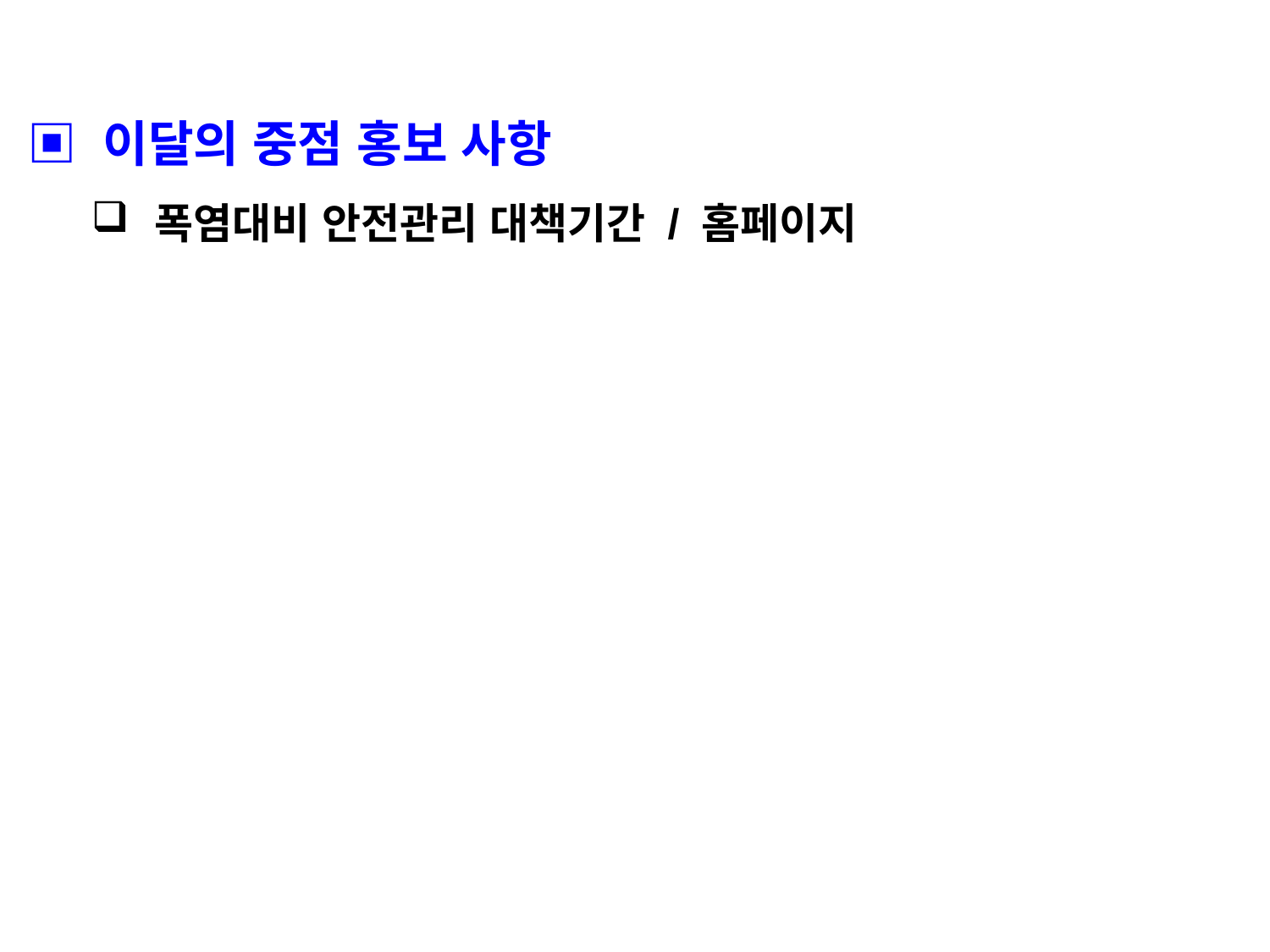

▣ 이달의 중점 홍보 사항
폭염대비 안전관리 대책기간 / 홈페이지